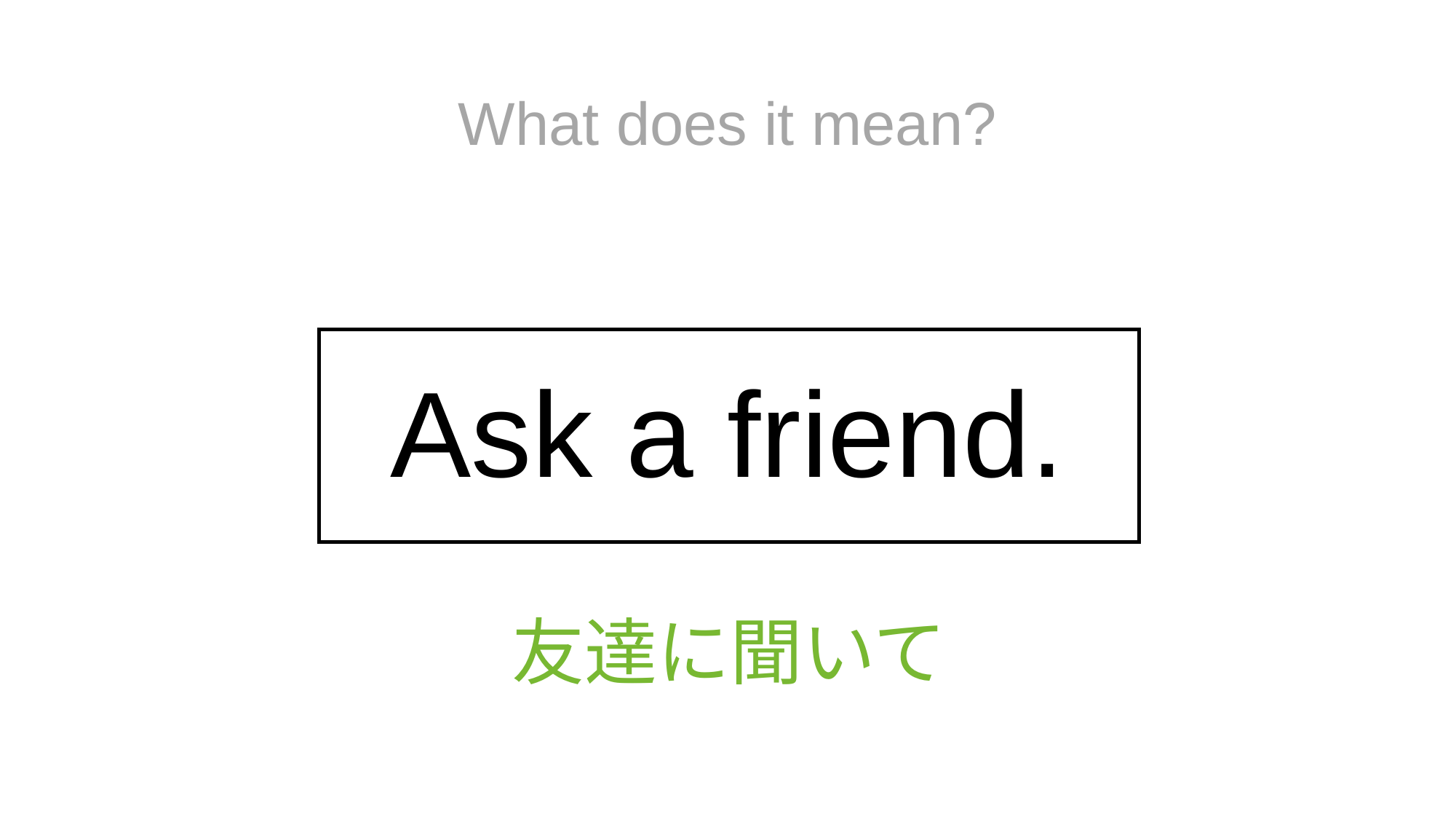

What does it mean?
# Ask a friend.

友達に聞いて